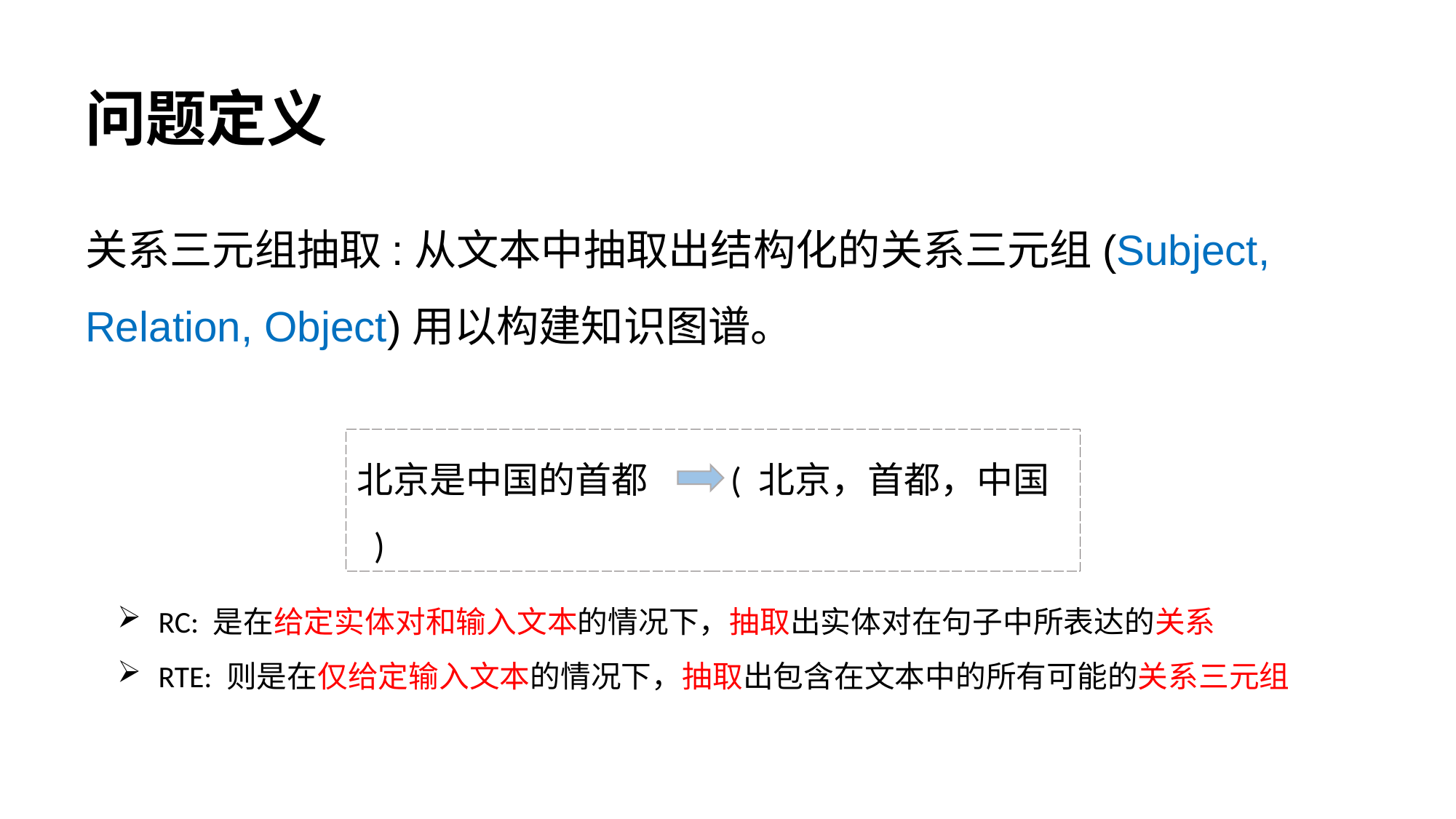

问题定义
关系三元组抽取:从文本中抽取出结构化的关系三元组(Subject, Relation, Object)用以构建知识图谱。
北京是中国的首都         ( 北京，首都，中国 )

RC: 是在给定实体对和输入文本的情况下，抽取出实体对在句子中所表达的关系
RTE: 则是在仅给定输入文本的情况下，抽取出包含在文本中的所有可能的关系三元组